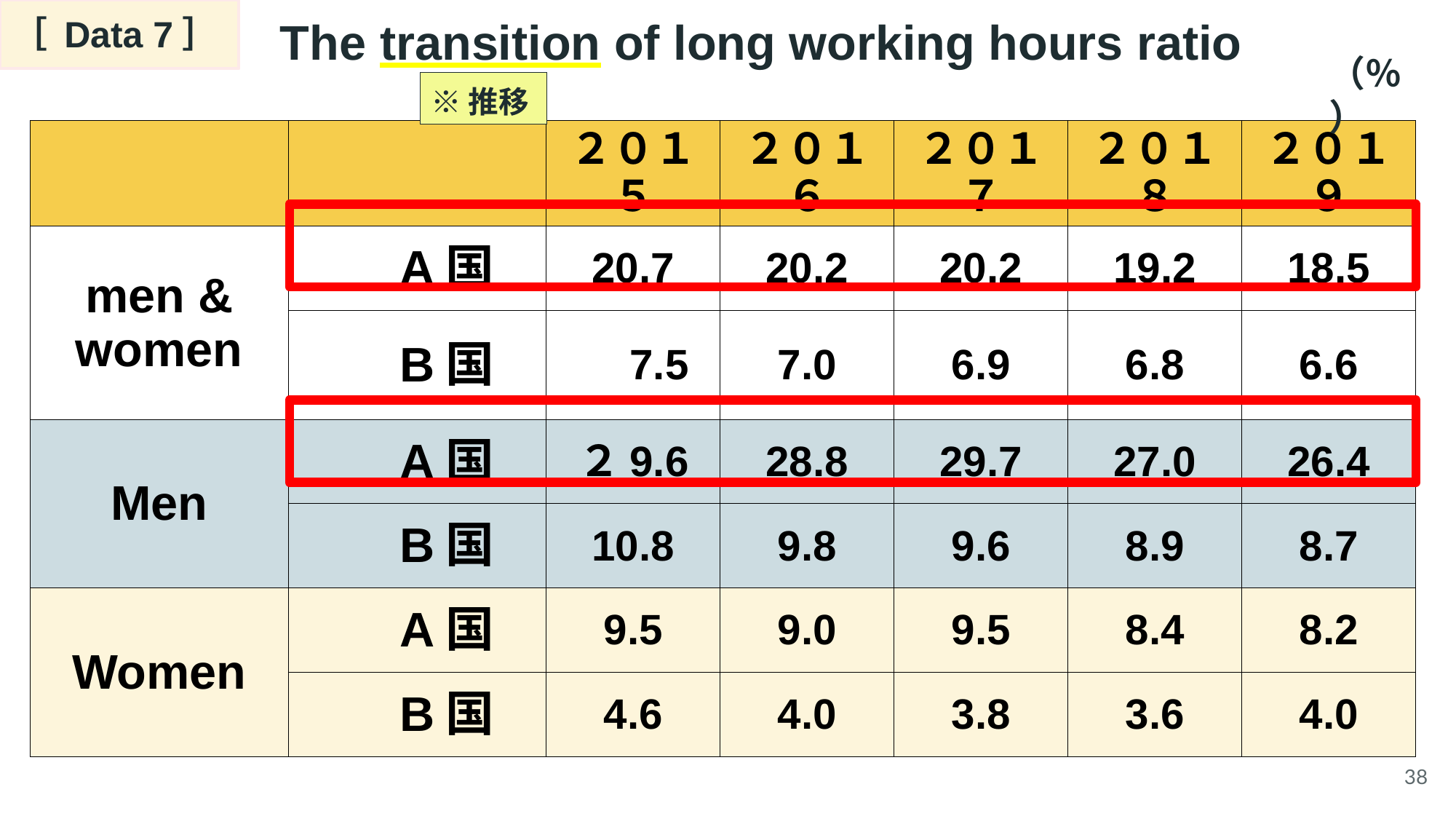

# ［ Data 7］
The transition of long working hours ratio
（％）
※推移
|  |  | ２０１５ | ２０１６ | ２０１７ | ２０１８ | ２０１９ |
| --- | --- | --- | --- | --- | --- | --- |
| men & women | A国 | 20.7 | 20.2 | 20.2 | 19.2 | 18.5 |
|  | B国 | 7.5 | 7.0 | 6.9 | 6.8 | 6.6 |
| Men | A国 | ２9.6 | 28.8 | 29.7 | 27.0 | 26.4 |
|  | B国 | 10.8 | 9.8 | 9.6 | 8.9 | 8.7 |
| Women | A国 | 9.5 | 9.0 | 9.5 | 8.4 | 8.2 |
|  | B国 | 4.6 | 4.0 | 3.8 | 3.6 | 4.0 |
unit : ％

38